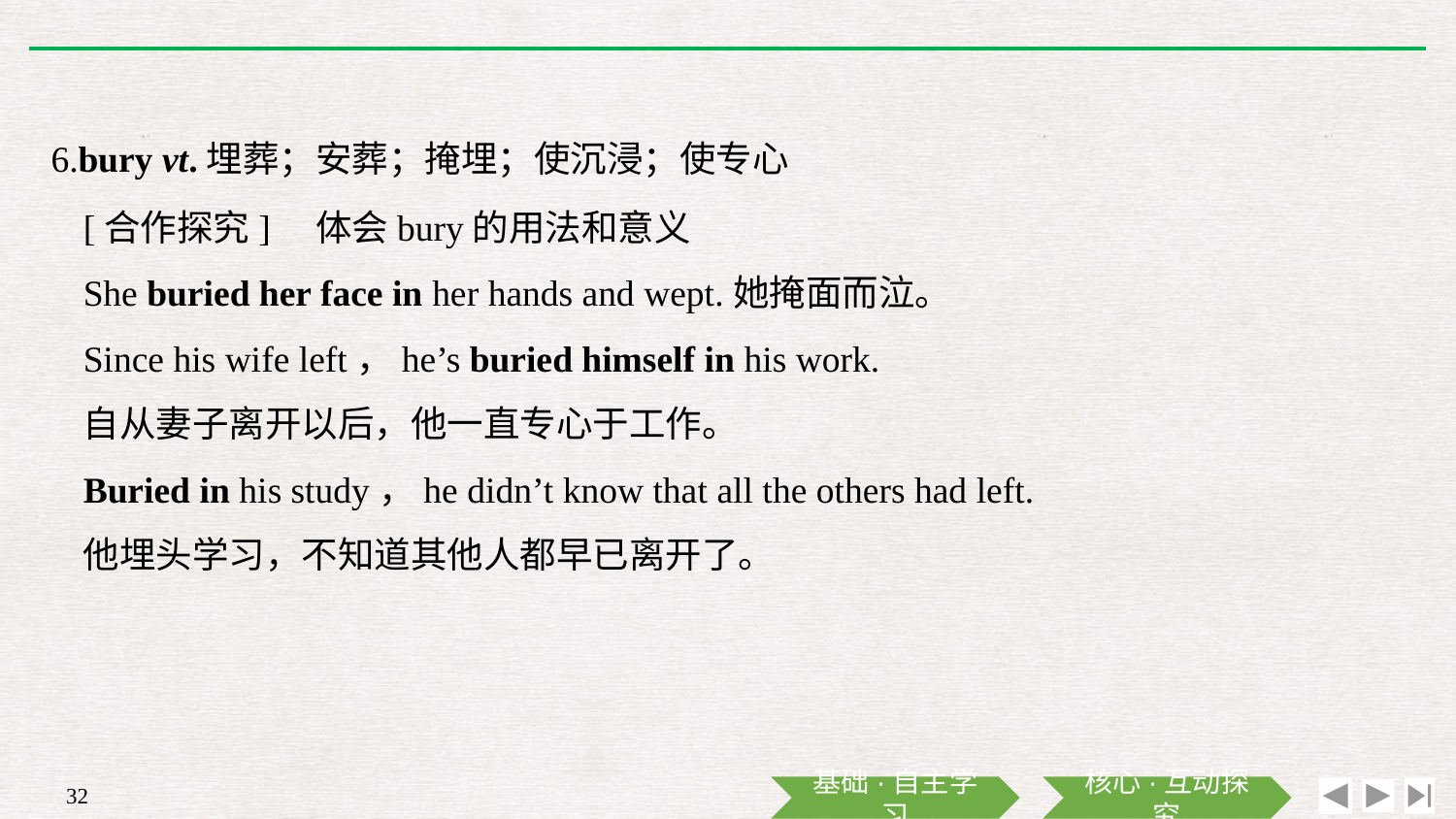

6.bury vt.埋葬；安葬；掩埋；使沉浸；使专心
[合作探究]　体会bury的用法和意义
She buried her face in her hands and wept.她掩面而泣。
Since his wife left，he’s buried himself in his work.
自从妻子离开以后，他一直专心于工作。
Buried in his study，he didn’t know that all the others had left.
他埋头学习，不知道其他人都早已离开了。